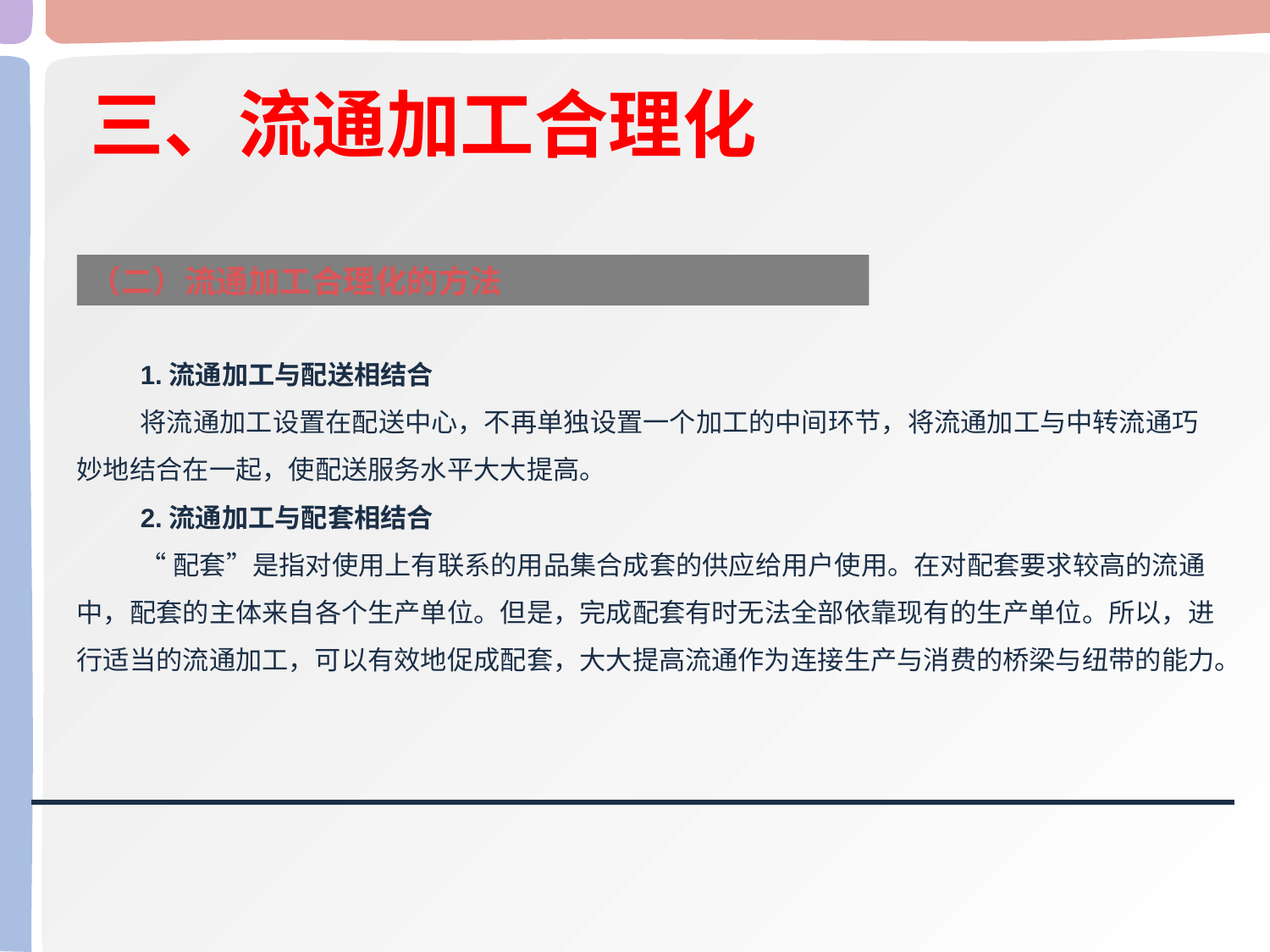

三、流通加工合理化
（二）流通加工合理化的方法
1.流通加工与配送相结合
将流通加工设置在配送中心，不再单独设置一个加工的中间环节，将流通加工与中转流通巧妙地结合在一起，使配送服务水平大大提高。
2.流通加工与配套相结合
“配套”是指对使用上有联系的用品集合成套的供应给用户使用。在对配套要求较高的流通中，配套的主体来自各个生产单位。但是，完成配套有时无法全部依靠现有的生产单位。所以，进行适当的流通加工，可以有效地促成配套，大大提高流通作为连接生产与消费的桥梁与纽带的能力。